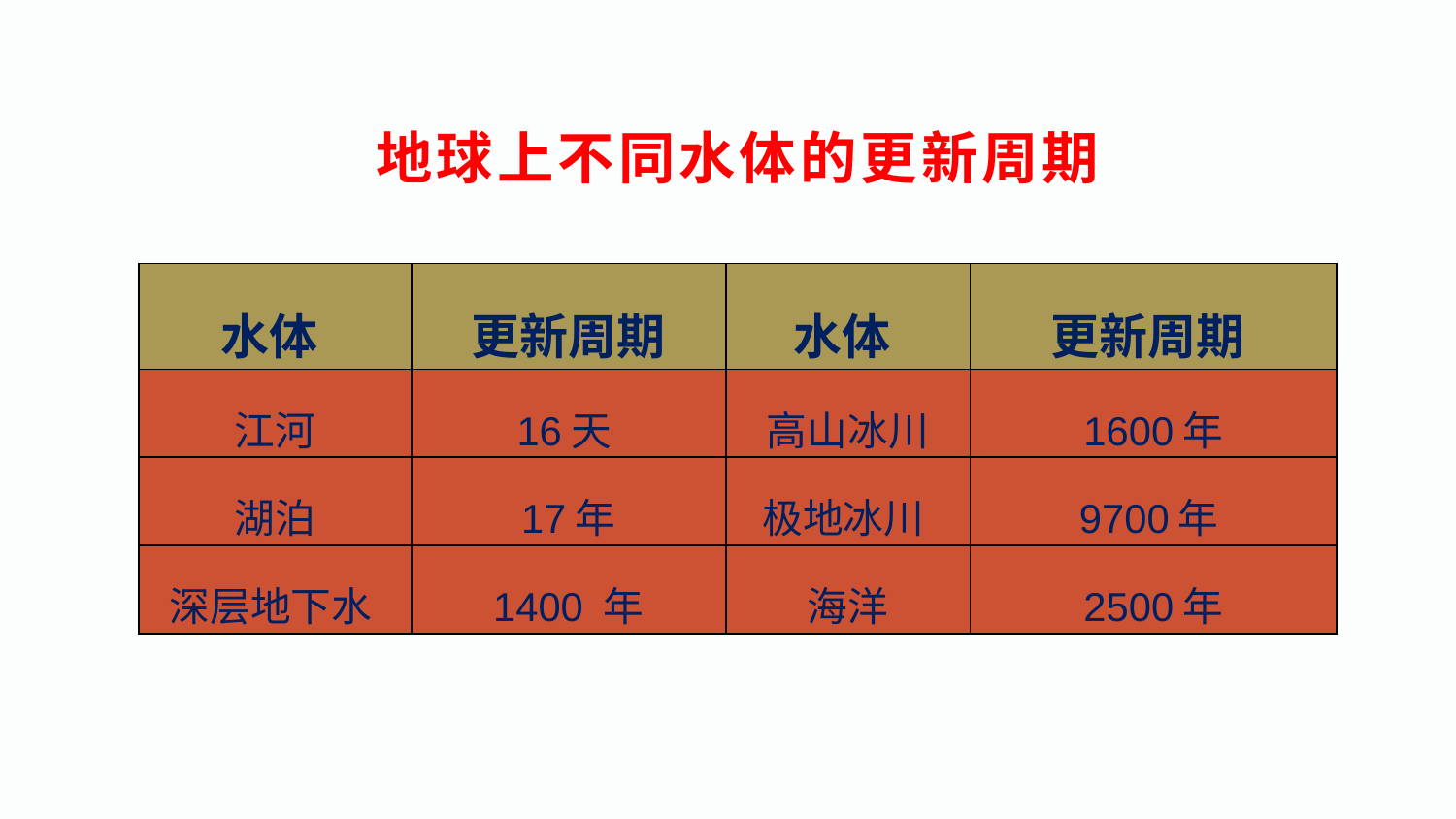

地球上不同水体的更新周期
| 水体 | 更新周期 | 水体 | 更新周期 |
| --- | --- | --- | --- |
| 江河 | 16天 | 高山冰川 | 1600年 |
| 湖泊 | 17年 | 极地冰川 | 9700年 |
| 深层地下水 | 1400 年 | 海洋 | 2500年 |